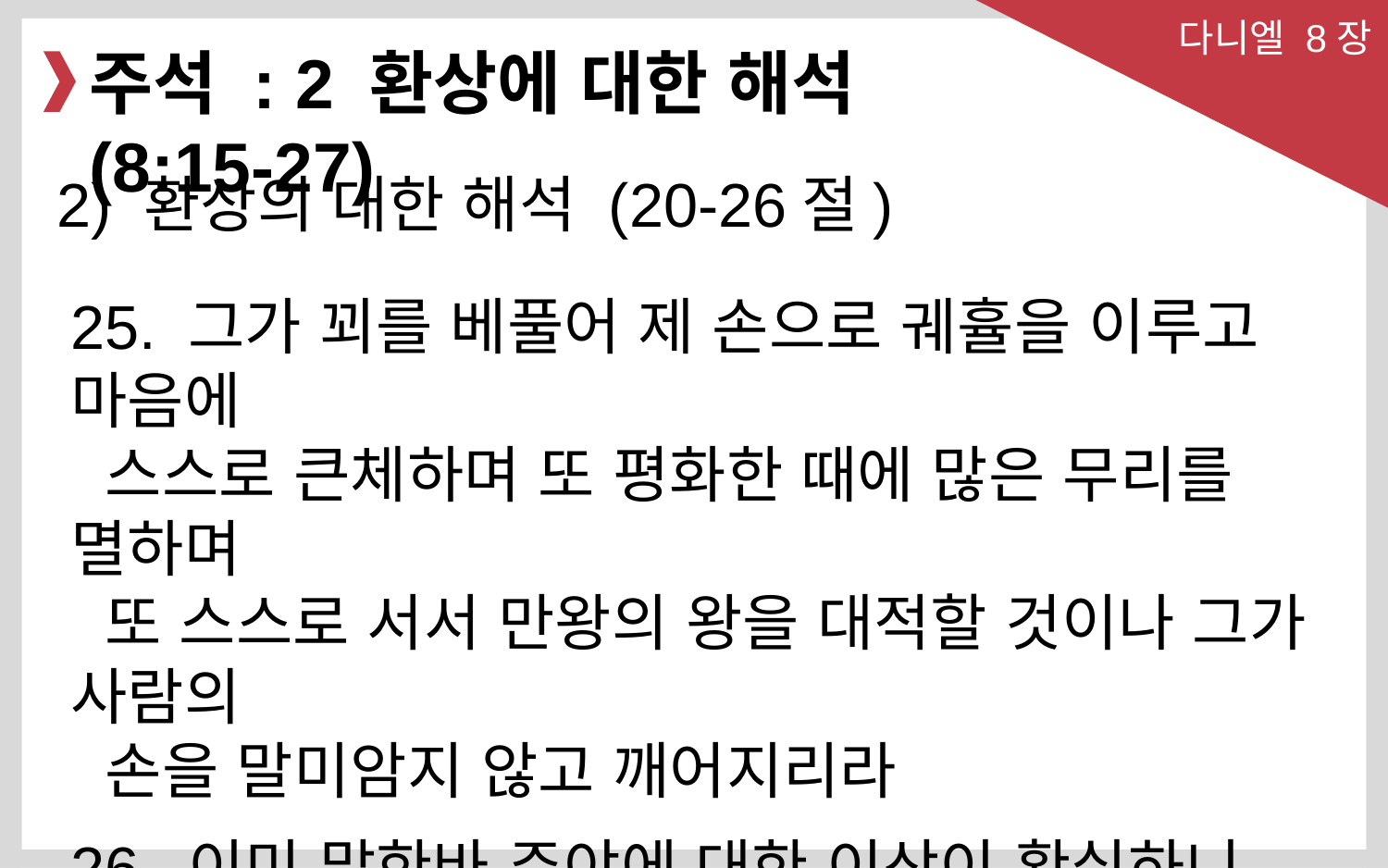

다니엘 8장
주석 : 2 환상에 대한 해석 (8:15-27)

2) 환상의 대한 해석 (20-26절)
25. 그가 꾀를 베풀어 제 손으로 궤휼을 이루고 마음에
  스스로 큰체하며 또 평화한 때에 많은 무리를 멸하며
  또 스스로 서서 만왕의 왕을 대적할 것이나 그가 사람의
  손을 말미암지 않고 깨어지리라
26. 이미 말한바 주야에 대한 이상이 확실하니
  너는 그 이상을 간수하라 이는 여러 날 후의 일임이니라